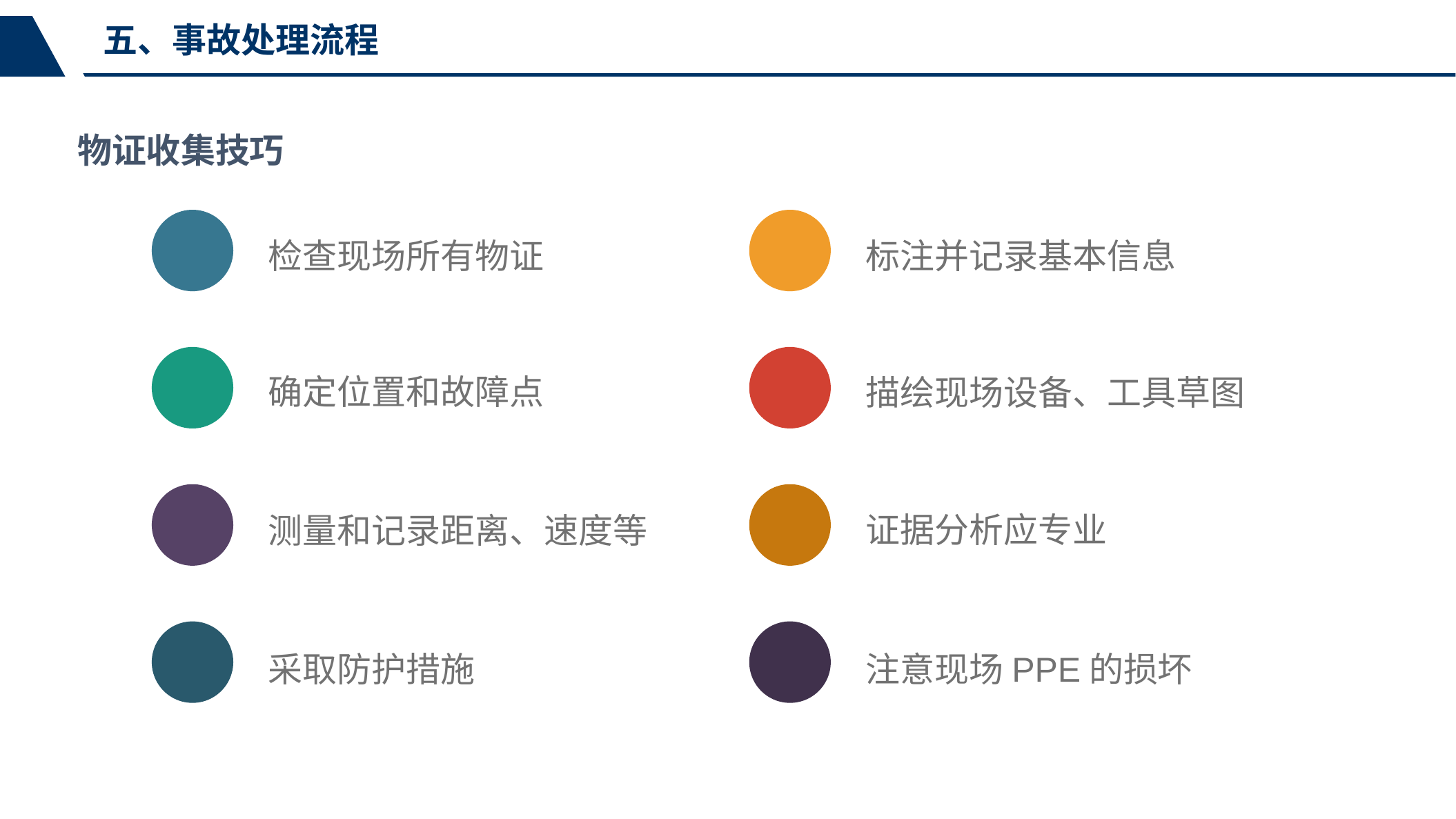

五、事故处理流程

物证收集技巧

检查现场所有物证
标注并记录基本信息

确定位置和故障点
描绘现场设备、工具草图

证据分析应专业
测量和记录距离、速度等

注意现场PPE的损坏
采取防护措施